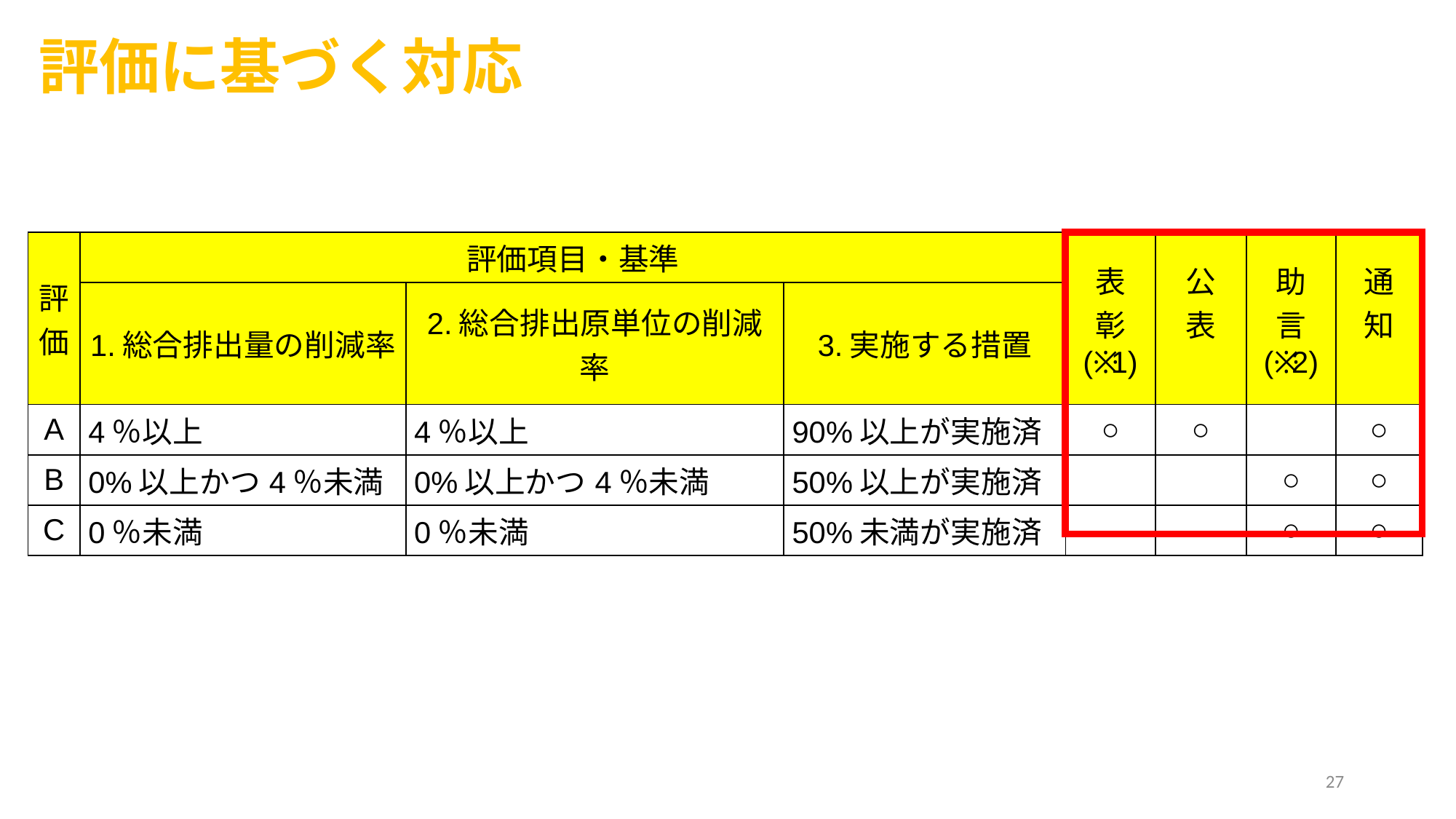

評価に基づく対応

| 評価 | 評価項目・基準 |  |  | 表 彰 (※1) | 公 表 | 助 言 (※2) | 通 知 |
| --- | --- | --- | --- | --- | --- | --- | --- |
|  | 1.総合排出量の削減率 | 2.総合排出原単位の削減率 | 3.実施する措置 |  |  |  |  |
| A | 4％以上 | 4％以上 | 90%以上が実施済 | ○ | ○ |  | ○ |
| B | 0%以上かつ4％未満 | 0%以上かつ4％未満 | 50%以上が実施済 |  |  | ○ | ○ |
| C | 0％未満 | 0％未満 | 50%未満が実施済 |  |  | ○ | ○ |
27